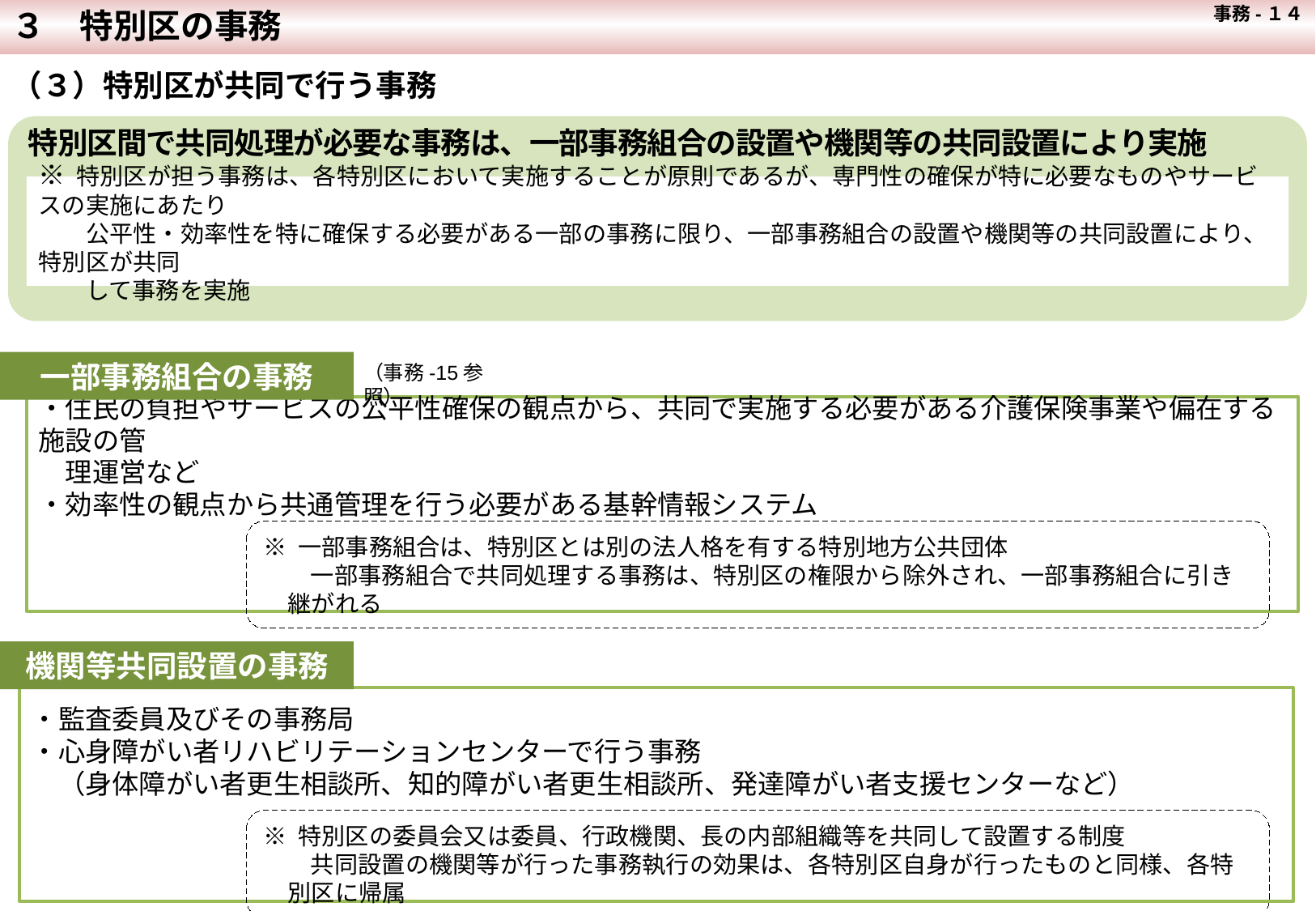

３　特別区の事務
 事務-１４

（３）特別区が共同で行う事務
特別区間で共同処理が必要な事務は、一部事務組合の設置や機関等の共同設置により実施
※ 特別区が担う事務は、各特別区において実施することが原則であるが、専門性の確保が特に必要なものやサービスの実施にあたり
　　公平性・効率性を特に確保する必要がある一部の事務に限り、一部事務組合の設置や機関等の共同設置により、特別区が共同
　　して事務を実施
一部事務組合の事務
（事務-15参照）
・住民の負担やサービスの公平性確保の観点から、共同で実施する必要がある介護保険事業や偏在する施設の管
　理運営など
・効率性の観点から共通管理を行う必要がある基幹情報システム

※ 一部事務組合は、特別区とは別の法人格を有する特別地方公共団体
　　一部事務組合で共同処理する事務は、特別区の権限から除外され、一部事務組合に引き継がれる
機関等共同設置の事務
・監査委員及びその事務局
・心身障がい者リハビリテーションセンターで行う事務
　（身体障がい者更生相談所、知的障がい者更生相談所、発達障がい者支援センターなど）

※ 特別区の委員会又は委員、行政機関、長の内部組織等を共同して設置する制度
　　共同設置の機関等が行った事務執行の効果は、各特別区自身が行ったものと同様、各特別区に帰属